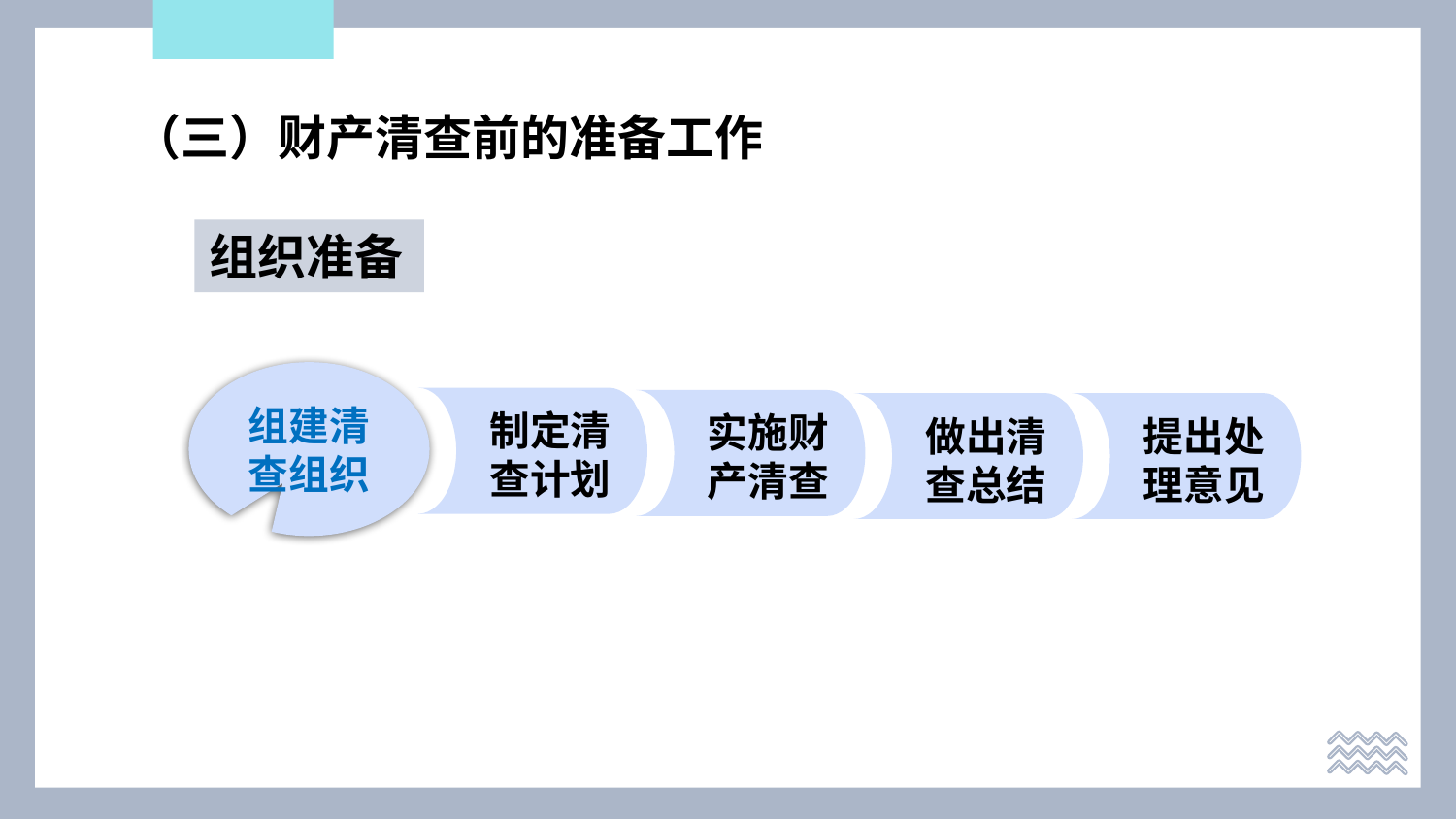

# （三）财产清查前的准备工作
组织准备
组建清
查组织

制定清查计划

实施财产清查

做出清查总结

提出处理意见